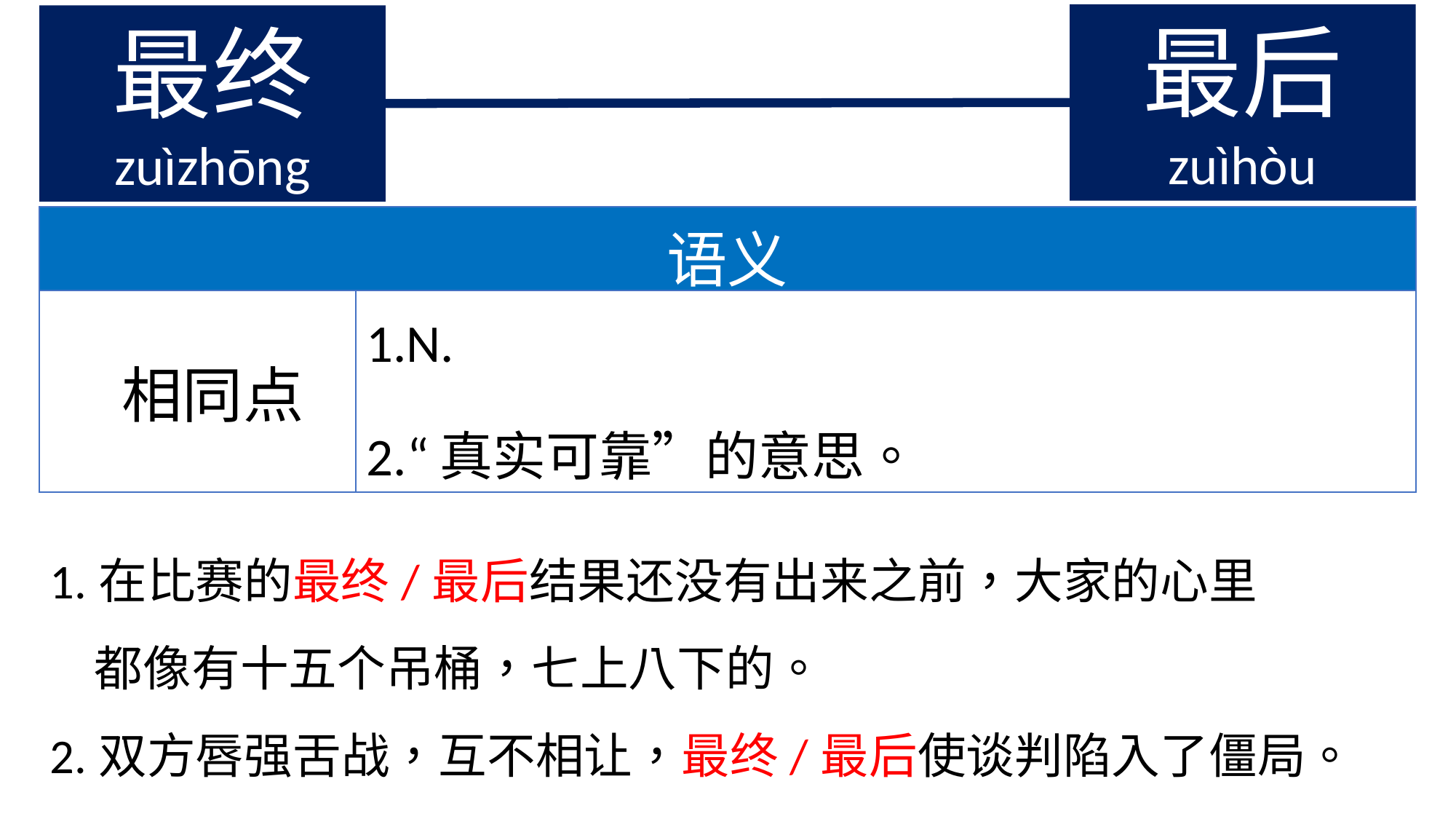

最后
zuìhòu
最终
zuìzhōng
| 语义 |  |
| --- | --- |
| 相同点 | 1.N. 2.“真实可靠”的意思。 |
1.在比赛的最终/最后结果还没有出来之前，大家的心里
   都像有十五个吊桶，七上八下的。
2.双方唇强舌战，互不相让，最终/最后使谈判陷入了僵局。